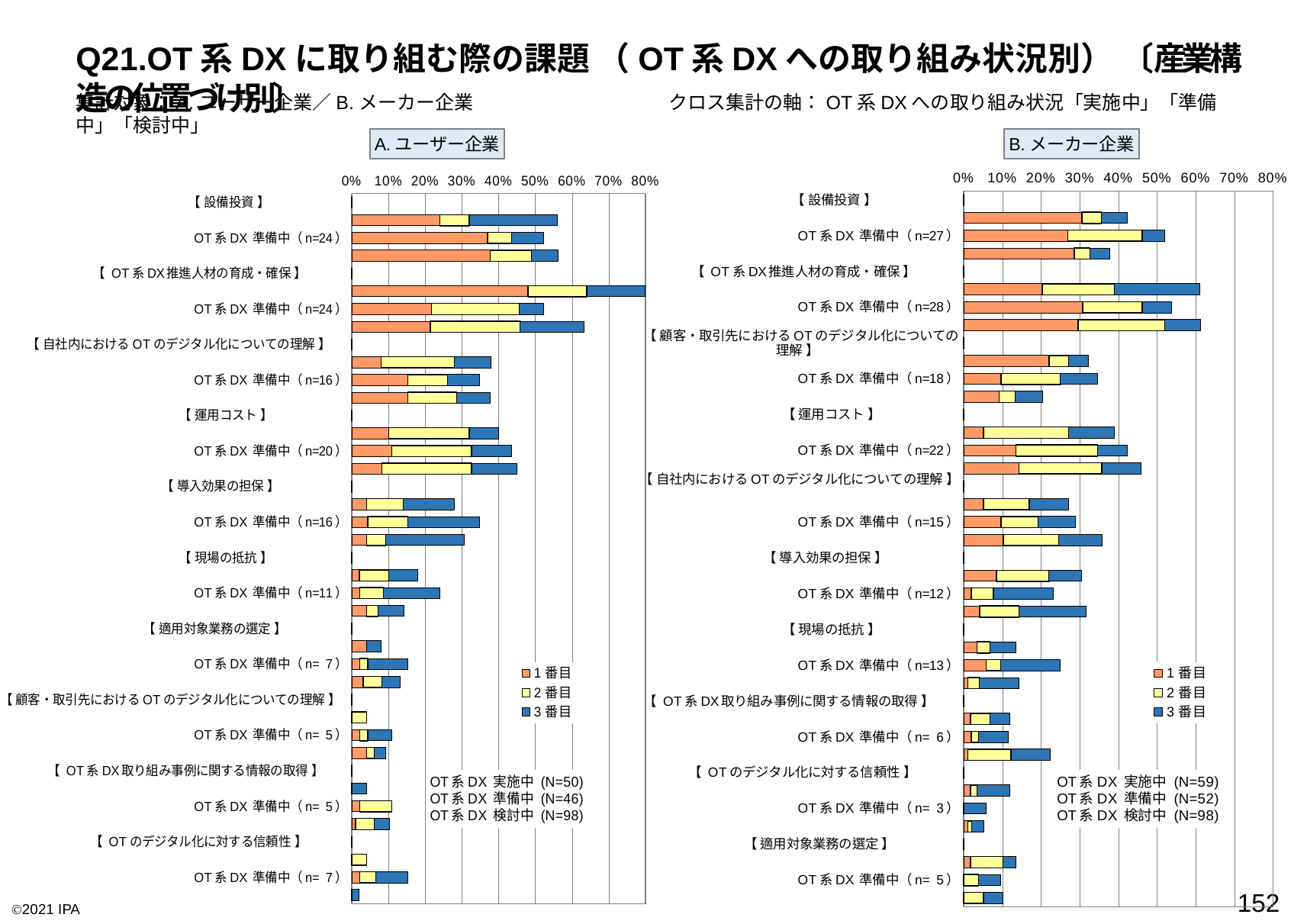

Q21.OT系DXに取り組む際の課題 （OT系DXへの取り組み状況別） 〔産業構造の位置づけ別〕
集計対象：A.ユーザー企業／B.メーカー企業		     クロス集計の軸：OT系DXへの取り組み状況「実施中」「準備中」「検討中」
A.ユーザー企業
B.メーカー企業

### Chart:

| Category | 1番目 | 2番目 | 3番目 |
|---|---|---|---|
| 【 設備投資 】                        | 0.0 | 0.0 | 0.0 |
| OT系DX 実施中（n=28） | 0.24 | 0.08 | 0.24 |
| OT系DX 準備中（n=24） | 0.3695652173913043 | 0.06521739130434782 | 0.08695652173913043 |
| OT系DX 検討中（n=55） | 0.37755102040816324 | 0.11224489795918367 | 0.07142857142857142 |
| 【 OT系DX推進人材の育成・確保 】             | 0.0 | 0.0 | 0.0 |
| OT系DX 実施中（n=40） | 0.48 | 0.16 | 0.16 |
| OT系DX 準備中（n=24） | 0.21739130434782608 | 0.2391304347826087 | 0.06521739130434782 |
| OT系DX 検討中（n=62） | 0.21428571428571427 | 0.24489795918367346 | 0.17346938775510204 |
| 【 自社内におけるOTのデジタル化についての理解 】      | 0.0 | 0.0 | 0.0 |
| OT系DX 実施中（n=19） | 0.08 | 0.2 | 0.1 |
| OT系DX 準備中（n=16） | 0.15217391304347827 | 0.10869565217391304 | 0.08695652173913043 |
| OT系DX 検討中（n=37） | 0.15306122448979592 | 0.1326530612244898 | 0.09183673469387756 |
| 【 運用コスト 】                       | 0.0 | 0.0 | 0.0 |
| OT系DX 実施中（n=20） | 0.1 | 0.22 | 0.08 |
| OT系DX 準備中（n=20） | 0.10869565217391304 | 0.21739130434782608 | 0.10869565217391304 |
| OT系DX 検討中（n=44） | 0.08163265306122448 | 0.24489795918367346 | 0.12244897959183673 |
| 【 導入効果の担保 】                     | 0.0 | 0.0 | 0.0 |
| OT系DX 実施中（n=14） | 0.04 | 0.1 | 0.14 |
| OT系DX 準備中（n=16） | 0.043478260869565216 | 0.10869565217391304 | 0.1956521739130435 |
| OT系DX 検討中（n=30） | 0.04081632653061224 | 0.05102040816326531 | 0.21428571428571427 |
| 【 現場の抵抗 】                       | 0.0 | 0.0 | 0.0 |
| OT系DX 実施中（n=  9） | 0.02 | 0.08 | 0.08 |
| OT系DX 準備中（n=11） | 0.021739130434782608 | 0.06521739130434782 | 0.15217391304347827 |
| OT系DX 検討中（n=14） | 0.04081632653061224 | 0.030612244897959183 | 0.07142857142857142 |
| 【 適用対象業務の選定 】                   | 0.0 | 0.0 | 0.0 |
| OT系DX 実施中（n=  4） | 0.04 | 0.0 | 0.04 |
| OT系DX 準備中（n=  7） | 0.021739130434782608 | 0.021739130434782608 | 0.10869565217391304 |
| OT系DX 検討中（n=13） | 0.030612244897959183 | 0.05102040816326531 | 0.05102040816326531 |
| 【 顧客・取引先におけるOTのデジタル化についての理解 】   | 0.0 | 0.0 | 0.0 |
| OT系DX 実施中（n=  2） | 0.0 | 0.04 | 0.0 |
| OT系DX 準備中（n=  5） | 0.021739130434782608 | 0.021739130434782608 | 0.06521739130434782 |
| OT系DX 検討中（n=  9） | 0.04081632653061224 | 0.02040816326530612 | 0.030612244897959183 |
| 【 OT系DX取り組み事例に関する情報の取得 】        | 0.0 | 0.0 | 0.0 |
| OT系DX 実施中（n=  2） | 0.0 | 0.0 | 0.04 |
| OT系DX 準備中（n=  5） | 0.021739130434782608 | 0.08695652173913043 | 0.0 |
| OT系DX 検討中（n=10） | 0.01020408163265306 | 0.05102040816326531 | 0.04081632653061224 |
| 【 OTのデジタル化に対する信頼性 】             | 0.0 | 0.0 | 0.0 |
| OT系DX 実施中（n=  2） | 0.0 | 0.04 | 0.0 |
| OT系DX 準備中（n=  7） | 0.021739130434782608 | 0.043478260869565216 | 0.08695652173913043 |
| OT系DX 検討中（n=  2） | 0.0 | 0.0 | 0.02040816326530612 |

### Chart:

| Category | 1番目 | 2番目 | 3番目 |
|---|---|---|---|
| 【 設備投資 】                        | 0.0 | 0.0 | 0.0 |
| OT系DX 実施中（n=25） | 0.3050847457627119 | 0.05084745762711865 | 0.06779661016949153 |
| OT系DX 準備中（n=27） | 0.2692307692307692 | 0.19230769230769232 | 0.057692307692307696 |
| OT系DX 検討中（n=37） | 0.2857142857142857 | 0.04081632653061224 | 0.05102040816326531 |
| 【 OT系DX推進人材の育成・確保 】             | 0.0 | 0.0 | 0.0 |
| OT系DX 実施中（n=36） | 0.2033898305084746 | 0.1864406779661017 | 0.22033898305084745 |
| OT系DX 準備中（n=28） | 0.3076923076923077 | 0.15384615384615385 | 0.07692307692307693 |
| OT系DX 検討中（n=60） | 0.29591836734693877 | 0.22448979591836735 | 0.09183673469387756 |
| 【 顧客・取引先におけるOTのデジタル化についての理解 】   | 0.0 | 0.0 | 0.0 |
| OT系DX 実施中（n=19） | 0.22033898305084745 | 0.05084745762711865 | 0.05084745762711865 |
| OT系DX 準備中（n=18） | 0.09615384615384616 | 0.15384615384615385 | 0.09615384615384616 |
| OT系DX 検討中（n=20） | 0.09183673469387756 | 0.04081632653061224 | 0.07142857142857142 |
| 【 運用コスト 】                       | 0.0 | 0.0 | 0.0 |
| OT系DX 実施中（n=23） | 0.05084745762711865 | 0.22033898305084745 | 0.11864406779661017 |
| OT系DX 準備中（n=22） | 0.1346153846153846 | 0.21153846153846154 | 0.07692307692307693 |
| OT系DX 検討中（n=45） | 0.14285714285714285 | 0.21428571428571427 | 0.10204081632653061 |
| 【 自社内におけるOTのデジタル化についての理解 】      | 0.0 | 0.0 | 0.0 |
| OT系DX 実施中（n=16） | 0.05084745762711865 | 0.11864406779661017 | 0.1016949152542373 |
| OT系DX 準備中（n=15） | 0.09615384615384616 | 0.09615384615384616 | 0.09615384615384616 |
| OT系DX 検討中（n=35） | 0.10204081632653061 | 0.14285714285714285 | 0.11224489795918367 |
| 【 導入効果の担保 】                     | 0.0 | 0.0 | 0.0 |
| OT系DX 実施中（n=18） | 0.0847457627118644 | 0.13559322033898305 | 0.0847457627118644 |
| OT系DX 準備中（n=12） | 0.019230769230769232 | 0.057692307692307696 | 0.15384615384615385 |
| OT系DX 検討中（n=31） | 0.04081632653061224 | 0.10204081632653061 | 0.17346938775510204 |
| 【 現場の抵抗 】                       | 0.0 | 0.0 | 0.0 |
| OT系DX 実施中（n=  8） | 0.03389830508474576 | 0.03389830508474576 | 0.06779661016949153 |
| OT系DX 準備中（n=13） | 0.057692307692307696 | 0.038461538461538464 | 0.15384615384615385 |
| OT系DX 検討中（n=14） | 0.01020408163265306 | 0.030612244897959183 | 0.10204081632653061 |
| 【 OT系DX取り組み事例に関する情報の取得 】        | 0.0 | 0.0 | 0.0 |
| OT系DX 実施中（n=  7） | 0.01694915254237288 | 0.05084745762711865 | 0.05084745762711865 |
| OT系DX 準備中（n=  6） | 0.019230769230769232 | 0.019230769230769232 | 0.07692307692307693 |
| OT系DX 検討中（n=22） | 0.01020408163265306 | 0.11224489795918367 | 0.10204081632653061 |
| 【 OTのデジタル化に対する信頼性 】             | 0.0 | 0.0 | 0.0 |
| OT系DX 実施中（n=  7） | 0.01694915254237288 | 0.01694915254237288 | 0.0847457627118644 |
| OT系DX 準備中（n=  3） | 0.0 | 0.0 | 0.057692307692307696 |
| OT系DX 検討中（n=  5） | 0.01020408163265306 | 0.01020408163265306 | 0.030612244897959183 |
| 【 適用対象業務の選定 】                   | 0.0 | 0.0 | 0.0 |
| OT系DX 実施中（n=  8） | 0.01694915254237288 | 0.0847457627118644 | 0.03389830508474576 |
| OT系DX 準備中（n=  5） | 0.0 | 0.038461538461538464 | 0.057692307692307696 |
| OT系DX 検討中（n=10） | 0.0 | 0.05102040816326531 | 0.05102040816326531 |